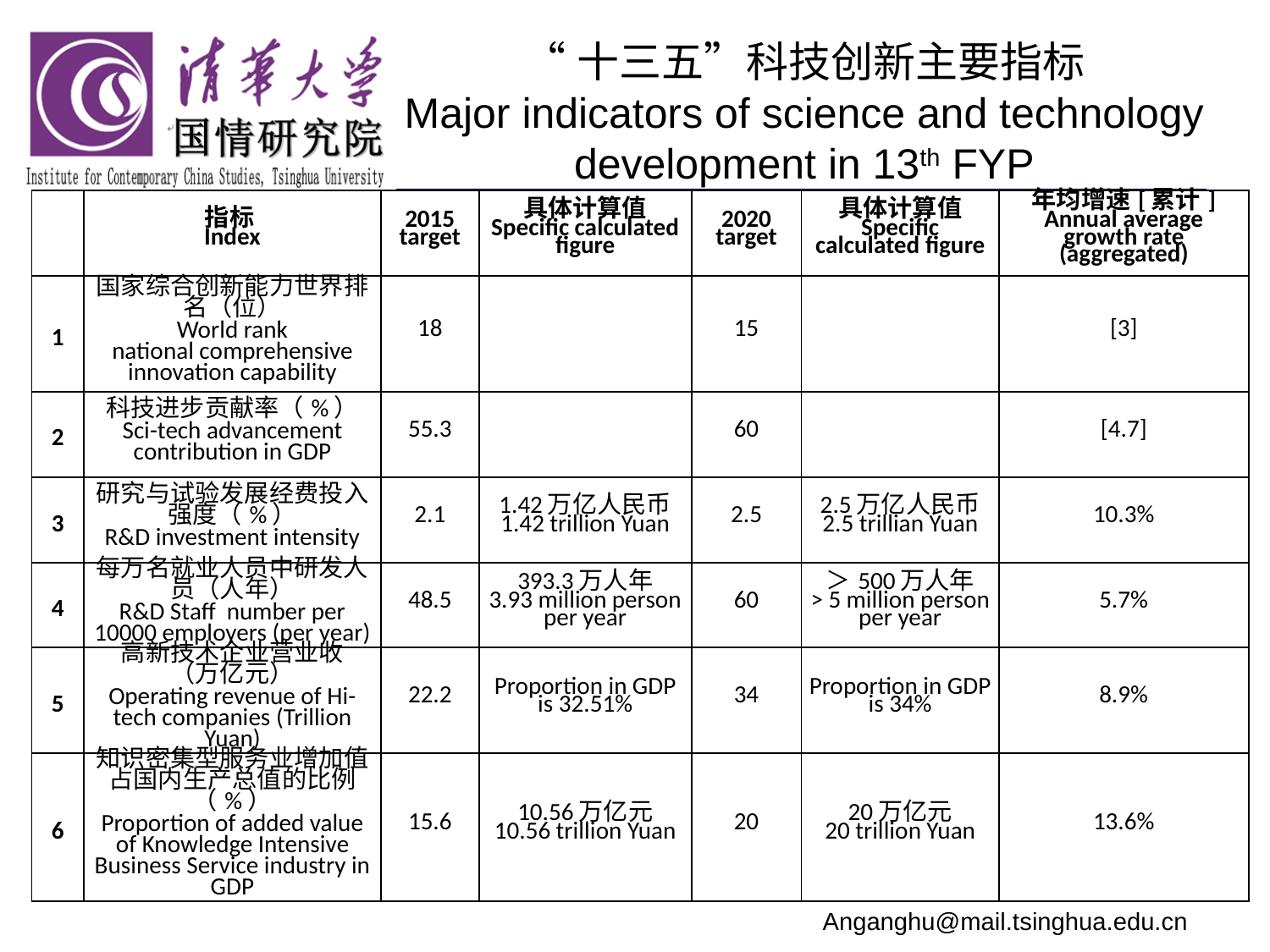

# “十三五”科技创新主要指标 Major indicators of science and technology development in 13th FYP
|  | 指标 Index | 2015 target | 具体计算值 Specific calculated figure | 2020 target | 具体计算值 Specific calculated figure | 年均增速[累计] Annual average growth rate (aggregated) |
| --- | --- | --- | --- | --- | --- | --- |
| 1 | 国家综合创新能力世界排名（位） World rank national comprehensive innovation capability | 18 |  | 15 |  | [3] |
| 2 | 科技进步贡献率（%） Sci-tech advancement contribution in GDP | 55.3 |  | 60 |  | [4.7] |
| 3 | 研究与试验发展经费投入强度（%） R&D investment intensity | 2.1 | 1.42万亿人民币 1.42 trillion Yuan | 2.5 | 2.5万亿人民币 2.5 trillian Yuan | 10.3% |
| 4 | 每万名就业人员中研发人员（人年） R&D Staff number per 10000 employers (per year) | 48.5 | 393.3万人年 3.93 million person per year | 60 | ＞500万人年 > 5 million person per year | 5.7% |
| 5 | 高新技术企业营业收 （万亿元） Operating revenue of Hi-tech companies (Trillion Yuan) | 22.2 | Proportion in GDP is 32.51% | 34 | Proportion in GDP is 34% | 8.9% |
| 6 | 知识密集型服务业增加值占国内生产总值的比例（%） Proportion of added value of Knowledge Intensive Business Service industry in GDP | 15.6 | 10.56万亿元 10.56 trillion Yuan | 20 | 20万亿元 20 trillion Yuan | 13.6% |